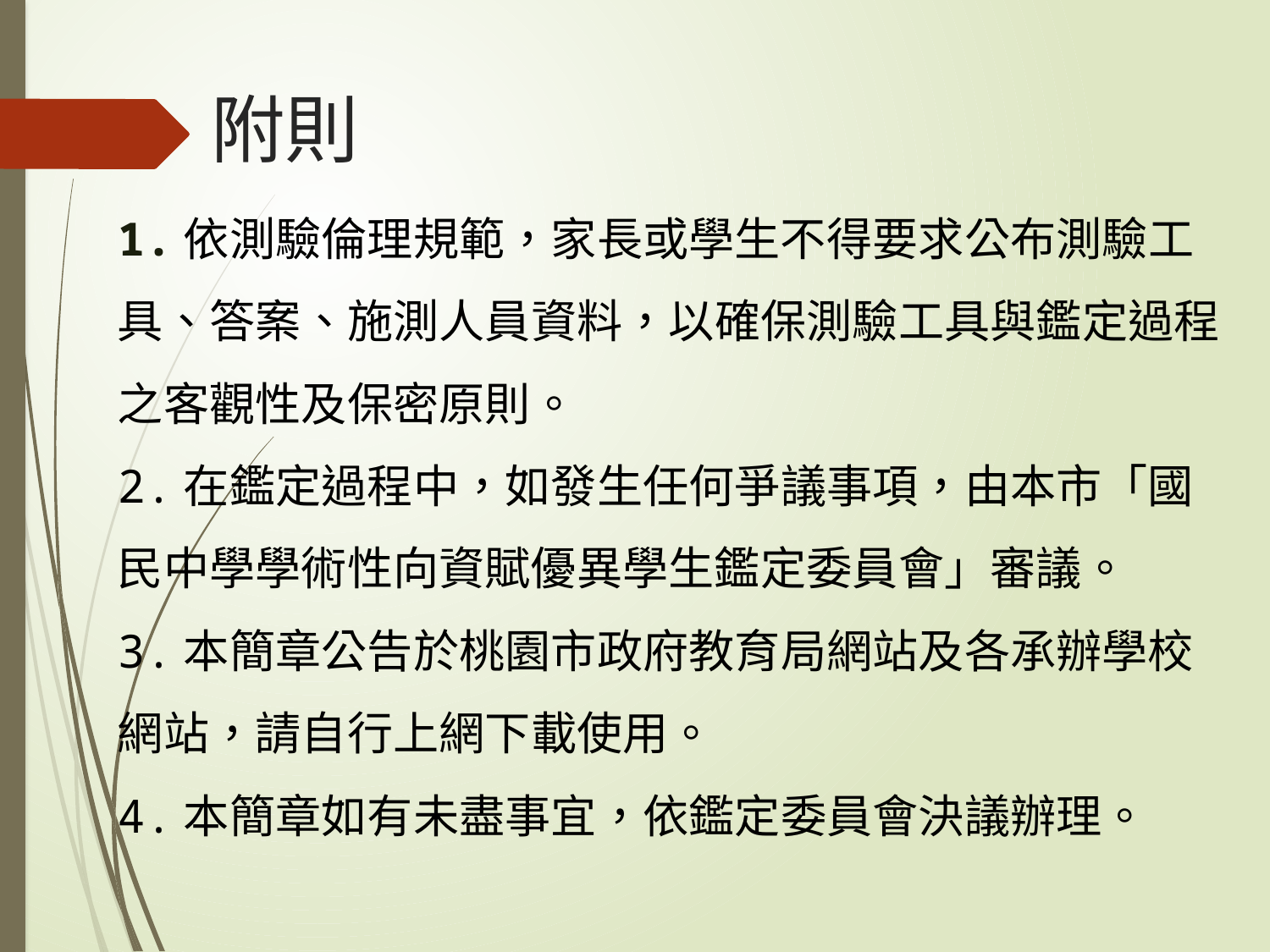

# 附則
1.依測驗倫理規範，家長或學生不得要求公布測驗工具、答案、施測人員資料，以確保測驗工具與鑑定過程之客觀性及保密原則。
2.在鑑定過程中，如發生任何爭議事項，由本市「國民中學學術性向資賦優異學生鑑定委員會」審議。
3.本簡章公告於桃園市政府教育局網站及各承辦學校網站，請自行上網下載使用。
4.本簡章如有未盡事宜，依鑑定委員會決議辦理。